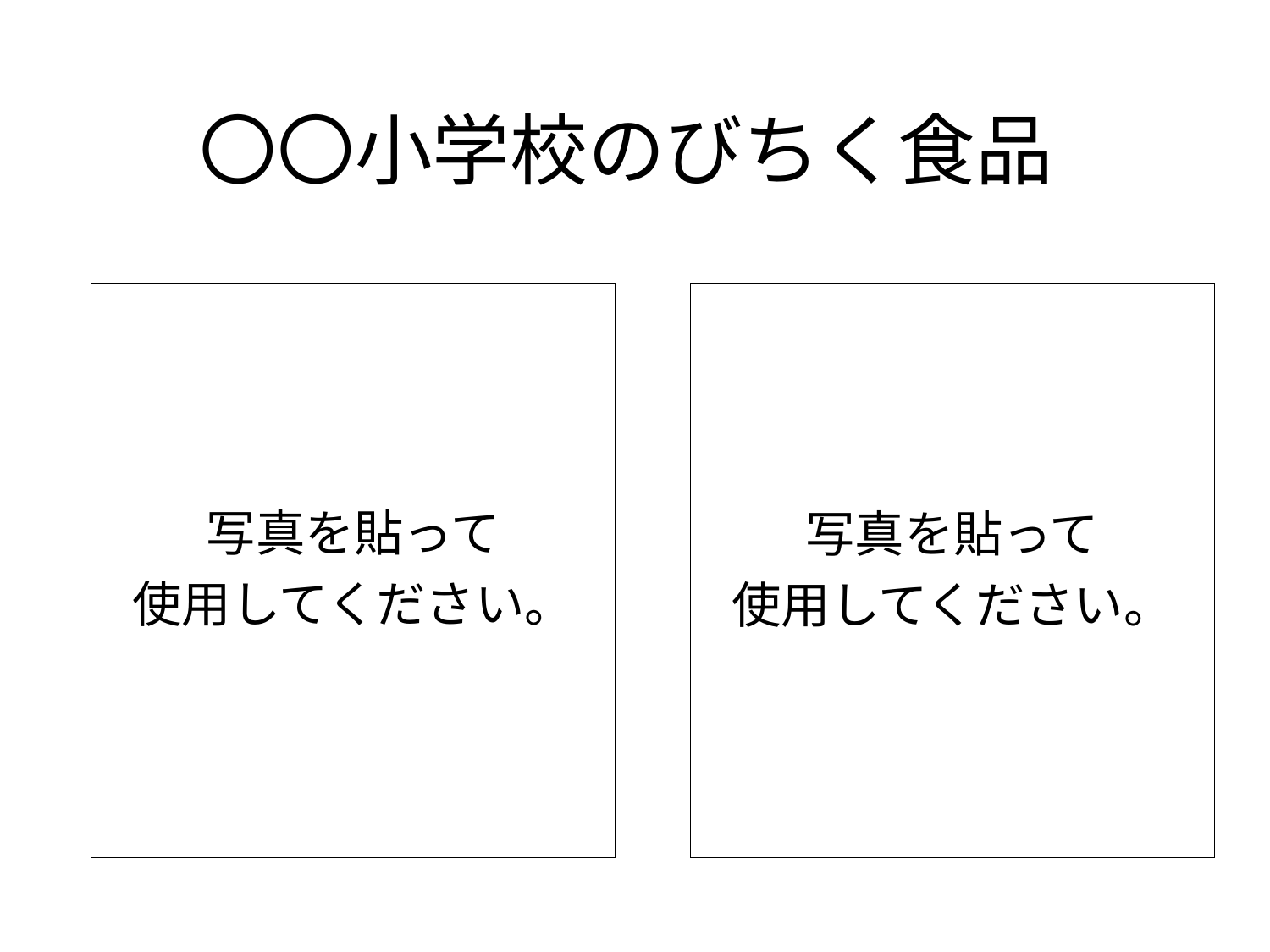

# 〇〇小学校のびちく食品

写真を貼って
使用してください。

写真を貼って
使用してください。